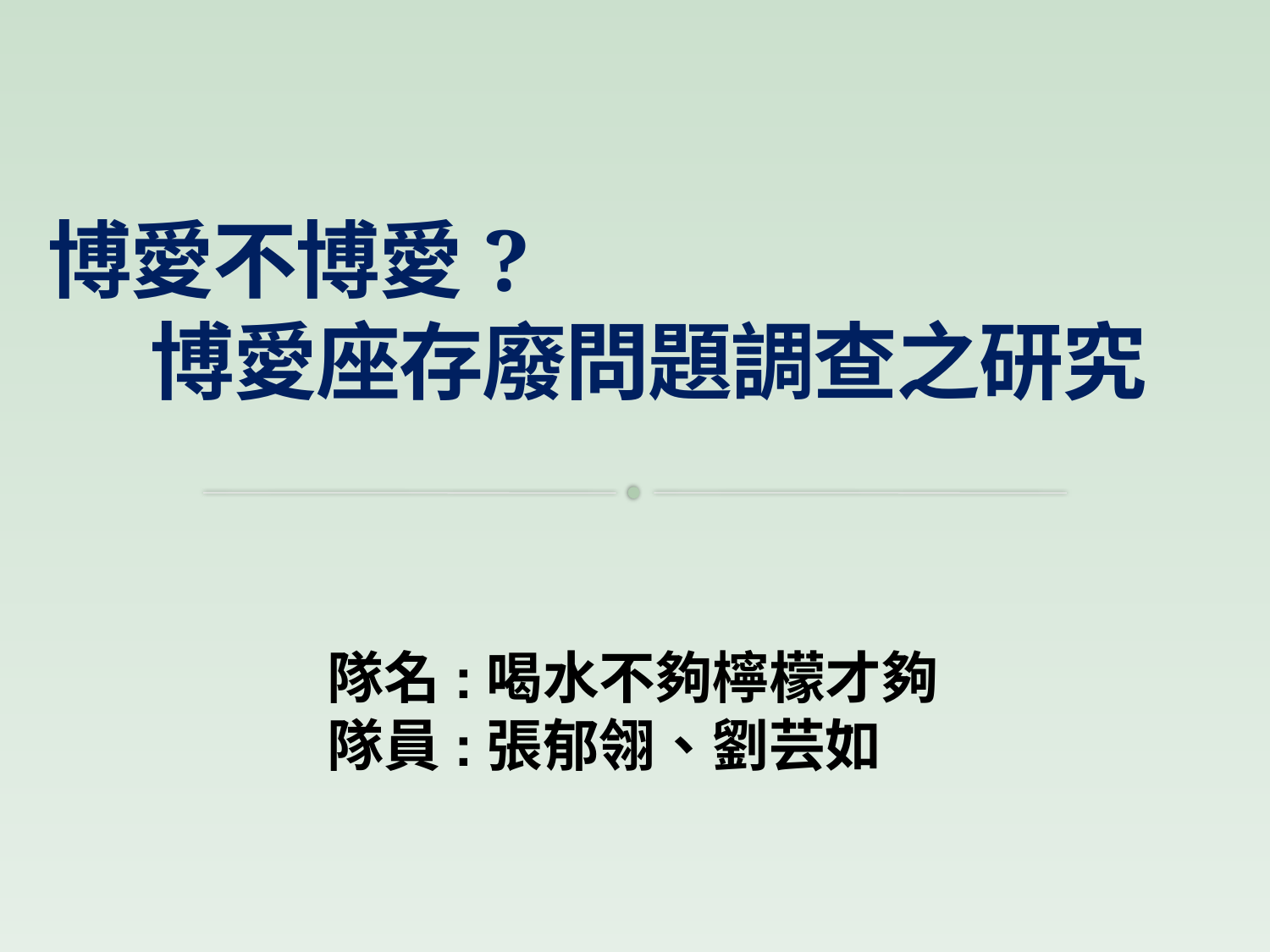

# 博愛不博愛? 博愛座存廢問題調查之研究
隊名:喝水不夠檸檬才夠
隊員:張郁翎、劉芸如